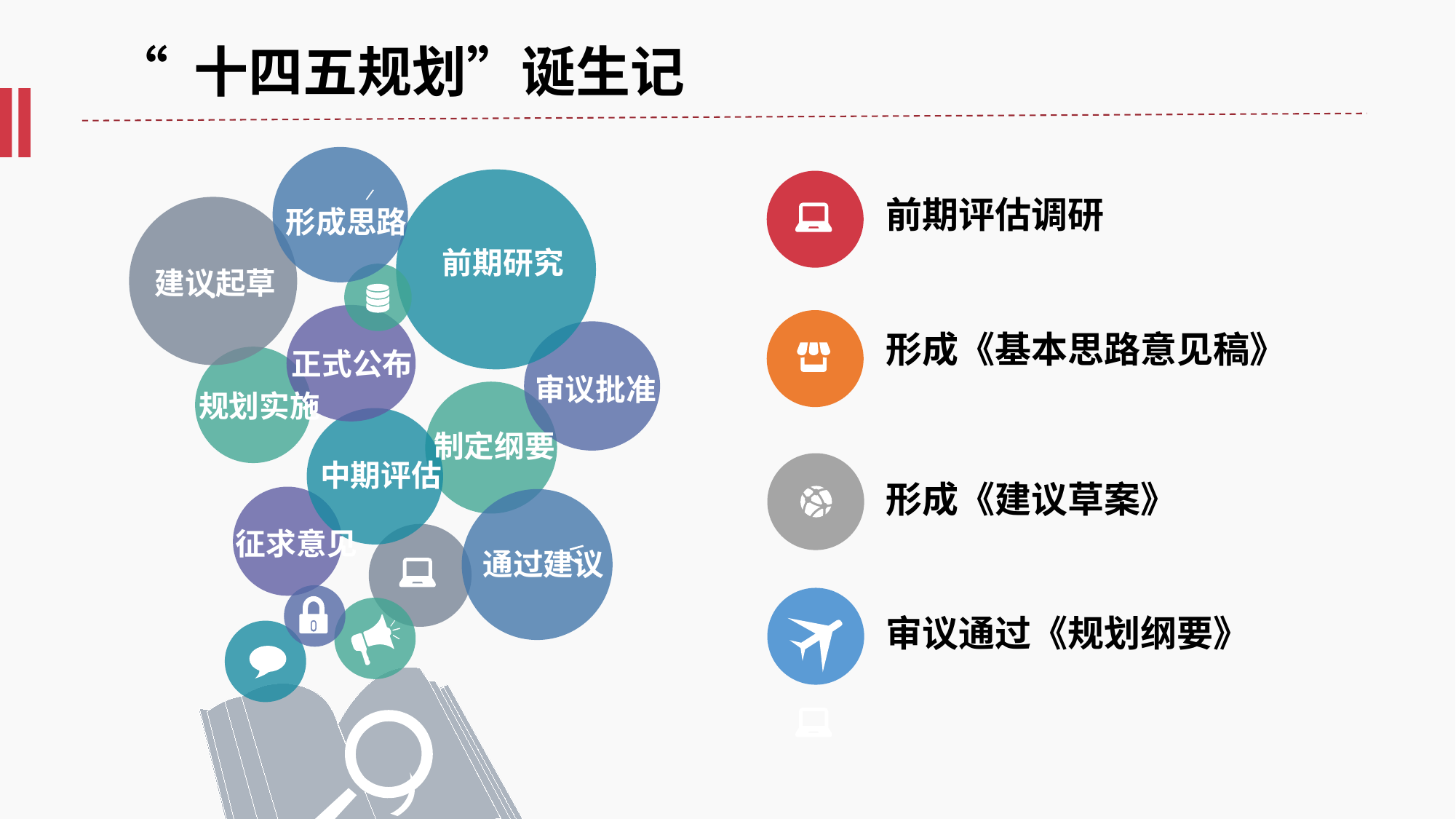

“ 十四五规划”诞生记

形成思路

前期评估调研

前期研究
建议起草

形成《基本思路意见稿》
正式公布

审议批准

规划实施

制定纲要
中期评估

形成《建议草案》

征求意见

通过建议

审议通过《规划纲要》